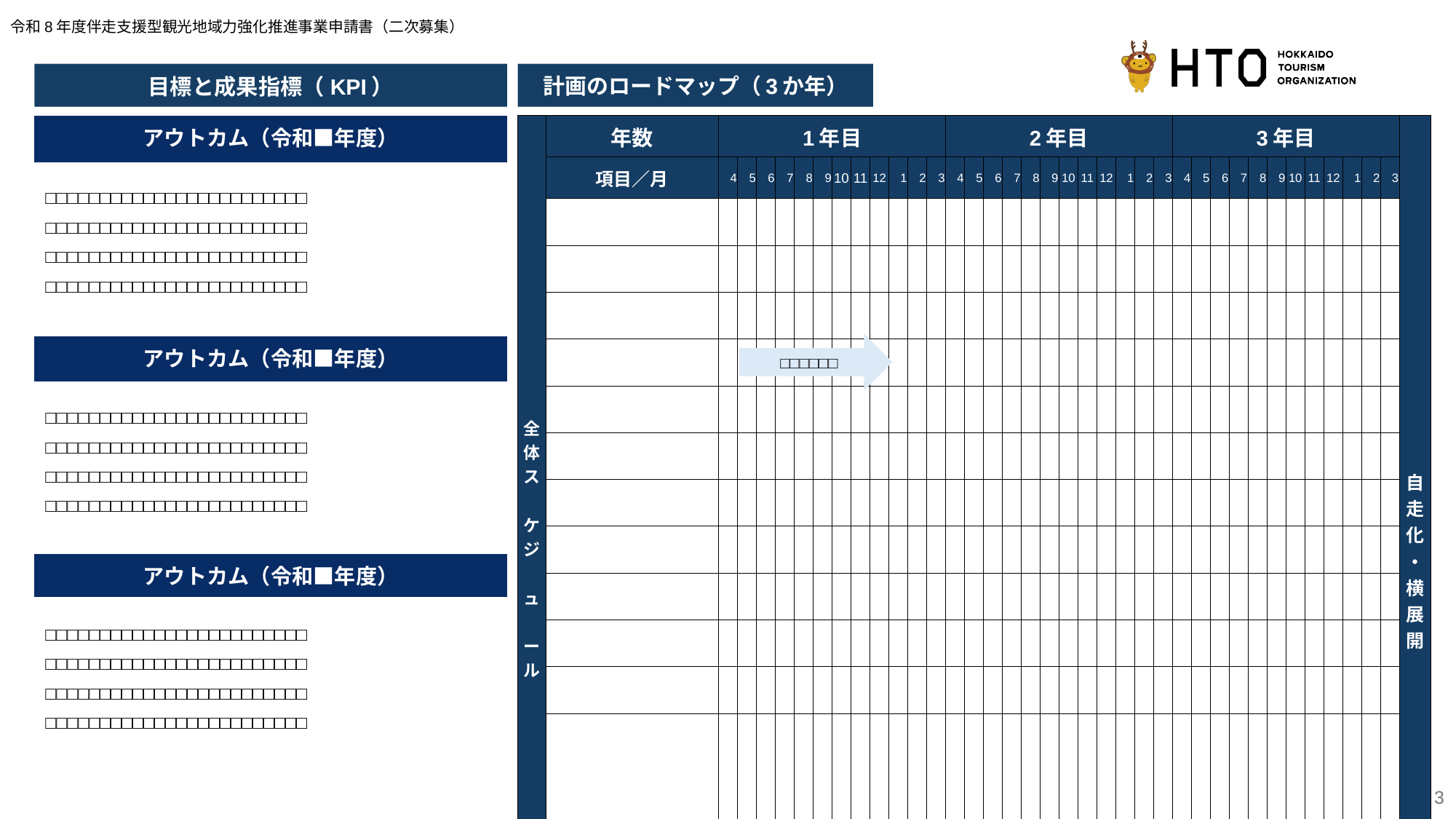

令和8年度伴走支援型観光地域力強化推進事業申請書（二次募集）
目標と成果指標（KPI）
計画のロードマップ（3か年）
| アウトカム（令和■年度） |
| --- |
| □□□□□□□□□□□□□□□□□□□□□□□□ □□□□□□□□□□□□□□□□□□□□□□□□ □□□□□□□□□□□□□□□□□□□□□□□□ □□□□□□□□□□□□□□□□□□□□□□□□ |
| 全 体ス　ケジ　ュ　ール | 年数 | 1年目 |  |  |  |  |  |  |  |  |  |  |  | 2年目 |  |  |  |  |  |  |  |  |  |  |  | 3年目 |  |  |  |  |  |  |  |  |  |  |  | 自 走 化 ・ 横 展 開 |
| --- | --- | --- | --- | --- | --- | --- | --- | --- | --- | --- | --- | --- | --- | --- | --- | --- | --- | --- | --- | --- | --- | --- | --- | --- | --- | --- | --- | --- | --- | --- | --- | --- | --- | --- | --- | --- | --- | --- |
|  | 項目／月 | 4 | 5 | 6 | 7 | 8 | 9 | 10 | 11 | 12 | 1 | 2 | 3 | 4 | 5 | 6 | 7 | 8 | 9 | 10 | 11 | 12 | 1 | 2 | 3 | 4 | 5 | 6 | 7 | 8 | 9 | 10 | 11 | 12 | 1 | 2 | 3 |  |
|  |  |  |  |  |  |  |  |  |  |  |  |  |  |  |  |  |  |  |  |  |  |  |  |  |  |  |  |  |  |  |  |  |  |  |  |  |  |  |
|  |  |  |  |  |  |  |  |  |  |  |  |  |  |  |  |  |  |  |  |  |  |  |  |  |  |  |  |  |  |  |  |  |  |  |  |  |  |  |
|  |  |  |  |  |  |  |  |  |  |  |  |  |  |  |  |  |  |  |  |  |  |  |  |  |  |  |  |  |  |  |  |  |  |  |  |  |  |  |
|  |  |  |  |  |  |  |  |  |  |  |  |  |  |  |  |  |  |  |  |  |  |  |  |  |  |  |  |  |  |  |  |  |  |  |  |  |  |  |
|  |  |  |  |  |  |  |  |  |  |  |  |  |  |  |  |  |  |  |  |  |  |  |  |  |  |  |  |  |  |  |  |  |  |  |  |  |  |  |
|  |  |  |  |  |  |  |  |  |  |  |  |  |  |  |  |  |  |  |  |  |  |  |  |  |  |  |  |  |  |  |  |  |  |  |  |  |  |  |
|  |  |  |  |  |  |  |  |  |  |  |  |  |  |  |  |  |  |  |  |  |  |  |  |  |  |  |  |  |  |  |  |  |  |  |  |  |  |  |
|  |  |  |  |  |  |  |  |  |  |  |  |  |  |  |  |  |  |  |  |  |  |  |  |  |  |  |  |  |  |  |  |  |  |  |  |  |  |  |
|  |  |  |  |  |  |  |  |  |  |  |  |  |  |  |  |  |  |  |  |  |  |  |  |  |  |  |  |  |  |  |  |  |  |  |  |  |  |  |
|  |  |  |  |  |  |  |  |  |  |  |  |  |  |  |  |  |  |  |  |  |  |  |  |  |  |  |  |  |  |  |  |  |  |  |  |  |  |  |
|  |  |  |  |  |  |  |  |  |  |  |  |  |  |  |  |  |  |  |  |  |  |  |  |  |  |  |  |  |  |  |  |  |  |  |  |  |  |  |
|  |  |  |  |  |  |  |  |  |  |  |  |  |  |  |  |  |  |  |  |  |  |  |  |  |  |  |  |  |  |  |  |  |  |  |  |  |  |  |
| アウトカム（令和■年度） |
| --- |
| □□□□□□□□□□□□□□□□□□□□□□□□ □□□□□□□□□□□□□□□□□□□□□□□□ □□□□□□□□□□□□□□□□□□□□□□□□ □□□□□□□□□□□□□□□□□□□□□□□□ |
□□□□□□
| アウトカム（令和■年度） |
| --- |
| □□□□□□□□□□□□□□□□□□□□□□□□ □□□□□□□□□□□□□□□□□□□□□□□□ □□□□□□□□□□□□□□□□□□□□□□□□ □□□□□□□□□□□□□□□□□□□□□□□□ |
3